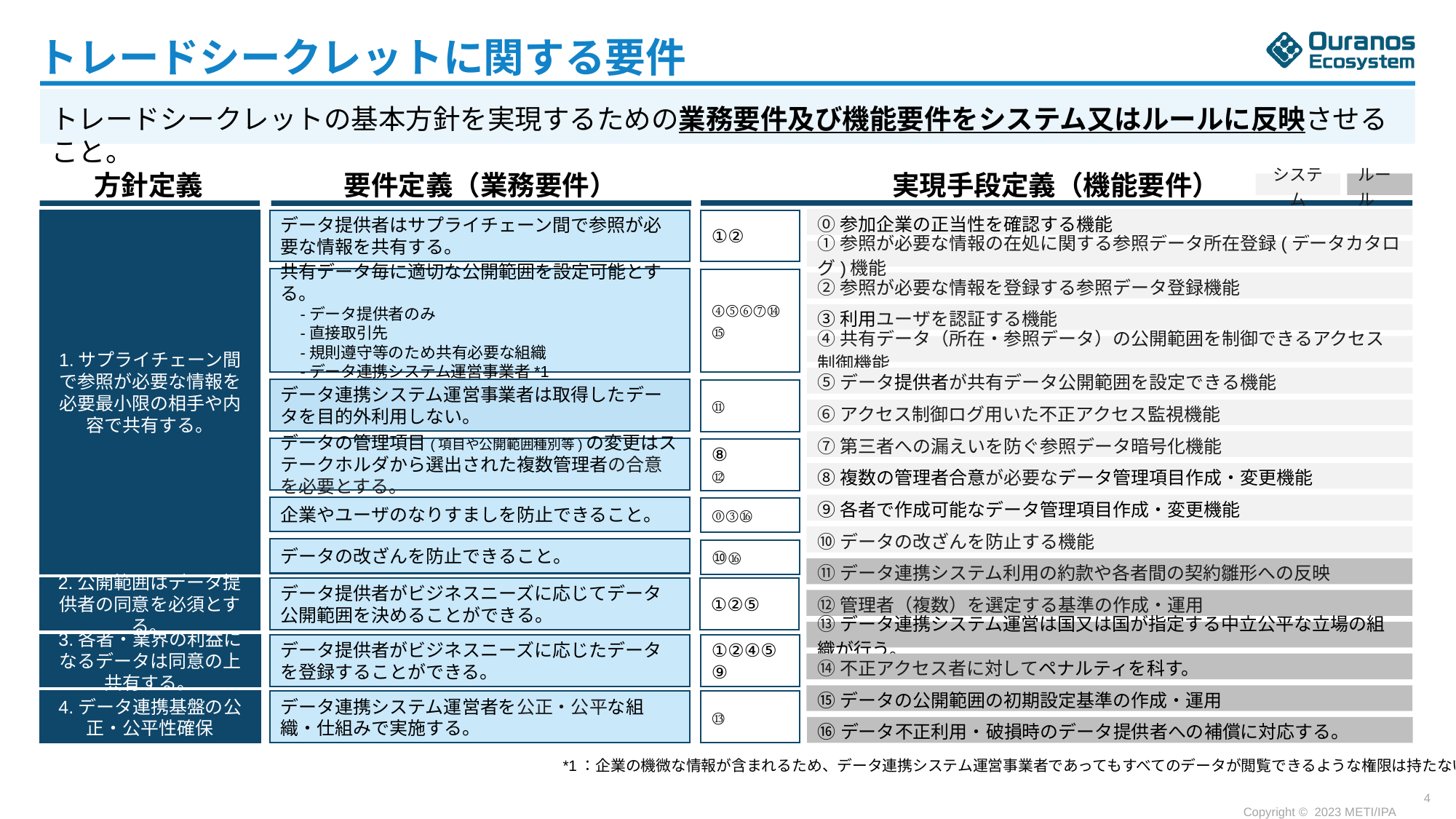

トレードシークレットに関する要件
トレードシークレットの基本方針を実現するための業務要件及び機能要件をシステム又はルールに反映させること。
方針定義
要件定義（業務要件）
実現手段定義（機能要件）
システム
ルール

⓪参加企業の正当性を確認する機能
1.サプライチェーン間で参照が必要な情報を必要最小限の相手や内容で共有する。
データ提供者はサプライチェーン間で参照が必要な情報を共有する。
①②
①参照が必要な情報の在処に関する参照データ所在登録(データカタログ)機能
共有データ毎に適切な公開範囲を設定可能とする。
　-データ提供者のみ
　-直接取引先
　-規則遵守等のため共有必要な組織
　-データ連携システム運営事業者*1
④⑤⑥⑦⑭⑮
②参照が必要な情報を登録する参照データ登録機能
③利用ユーザを認証する機能
④共有データ（所在・参照データ）の公開範囲を制御できるアクセス制御機能
⑤データ提供者が共有データ公開範囲を設定できる機能
データ連携システム運営事業者は取得したデータを目的外利用しない。
⑪
⑥アクセス制御ログ用いた不正アクセス監視機能
⑦第三者への漏えいを防ぐ参照データ暗号化機能
データの管理項目(項目や公開範囲種別等)の変更はステークホルダから選出された複数管理者の合意を必要とする。
⑧
⑫
⑧複数の管理者合意が必要なデータ管理項目作成・変更機能
⑨各者で作成可能なデータ管理項目作成・変更機能
企業やユーザのなりすましを防止できること。
⓪③⑯
⑩データの改ざんを防止する機能
データの改ざんを防止できること。
⑩⑯
⑪データ連携システム利用の約款や各者間の契約雛形への反映
2.公開範囲はデータ提供者の同意を必須とする。
データ提供者がビジネスニーズに応じてデータ公開範囲を決めることができる。
①②⑤
⑫管理者（複数）を選定する基準の作成・運用
⑬データ連携システム運営は国又は国が指定する中立公平な立場の組織が行う。
3.各者・業界の利益になるデータは同意の上共有する。
データ提供者がビジネスニーズに応じたデータを登録することができる。
①②④⑤⑨
⑭不正アクセス者に対してペナルティを科す。
⑮データの公開範囲の初期設定基準の作成・運用
4.データ連携基盤の公正・公平性確保
データ連携システム運営者を公正・公平な組織・仕組みで実施する。
⑬
⑯データ不正利用・破損時のデータ提供者への補償に対応する。
*1：企業の機微な情報が含まれるため、データ連携システム運営事業者であってもすべてのデータが閲覧できるような権限は持たない。